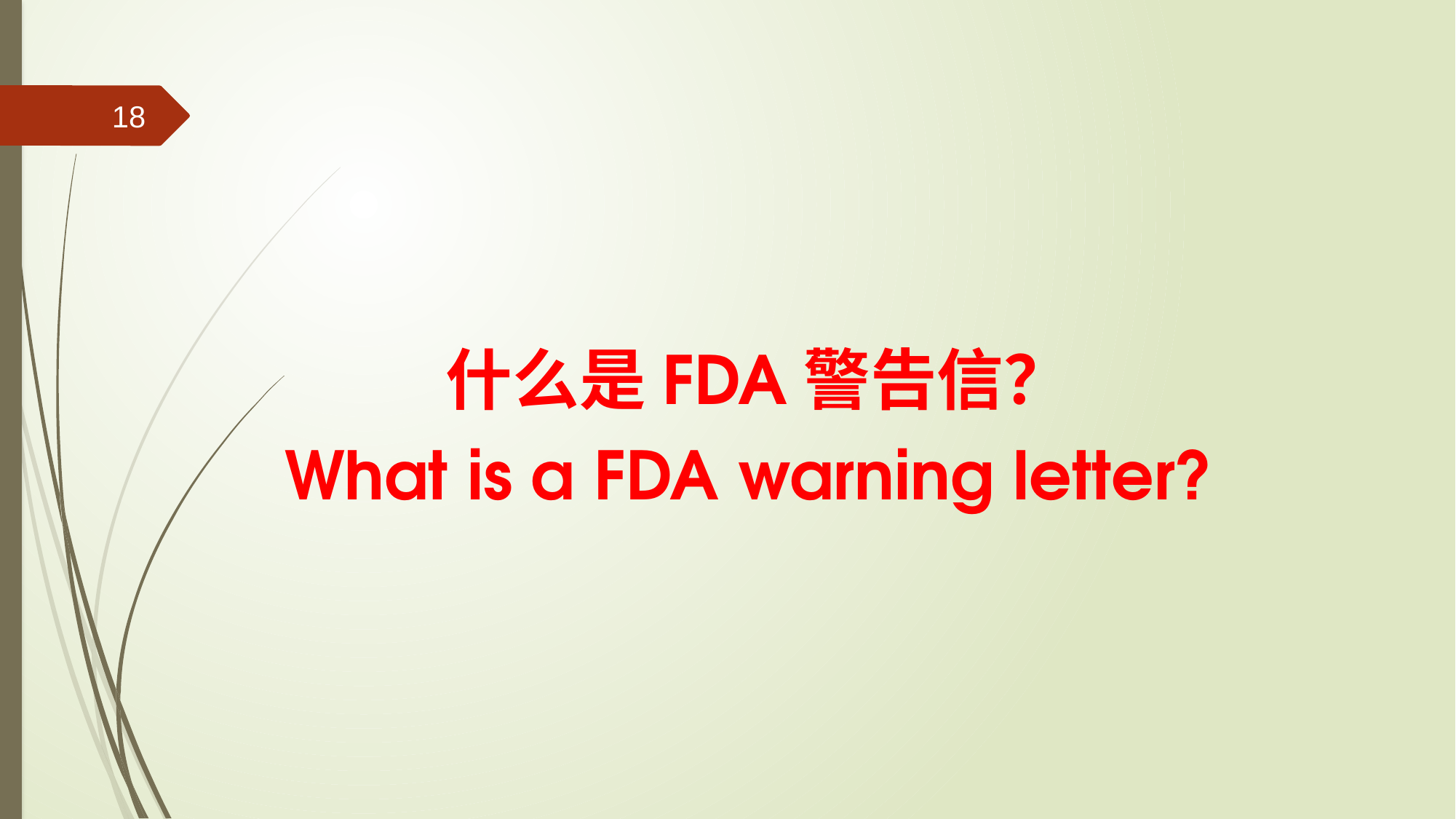

18
什么是FDA警告信？
What is a FDA warning letter?